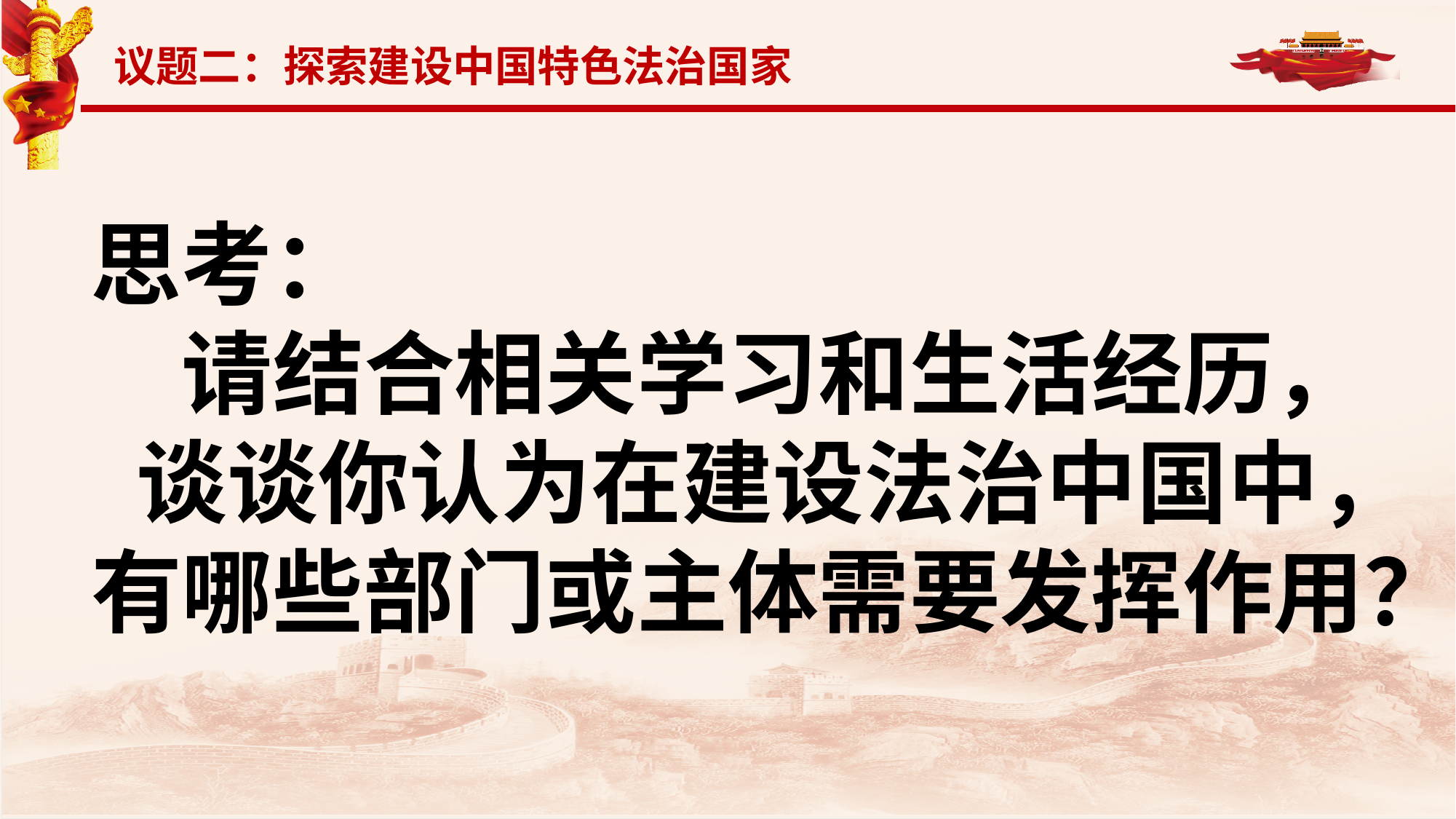

议题二：探索建设中国特色法治国家
思考：
请结合相关学习和生活经历，
谈谈你认为在建设法治中国中，
有哪些部门或主体需要发挥作用？